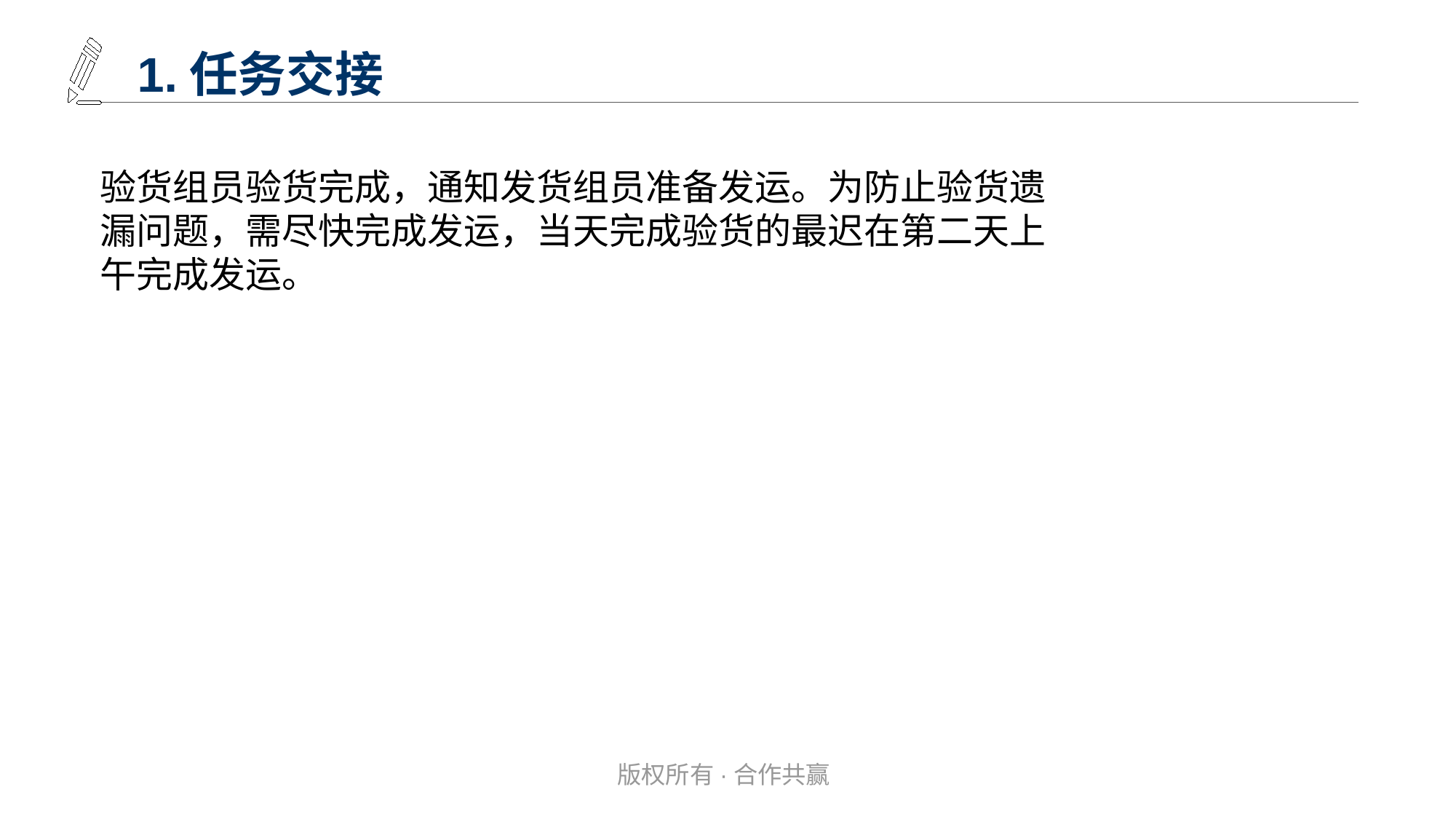

1.任务交接
验货组员验货完成，通知发货组员准备发运。为防止验货遗漏问题，需尽快完成发运，当天完成验货的最迟在第二天上午完成发运。